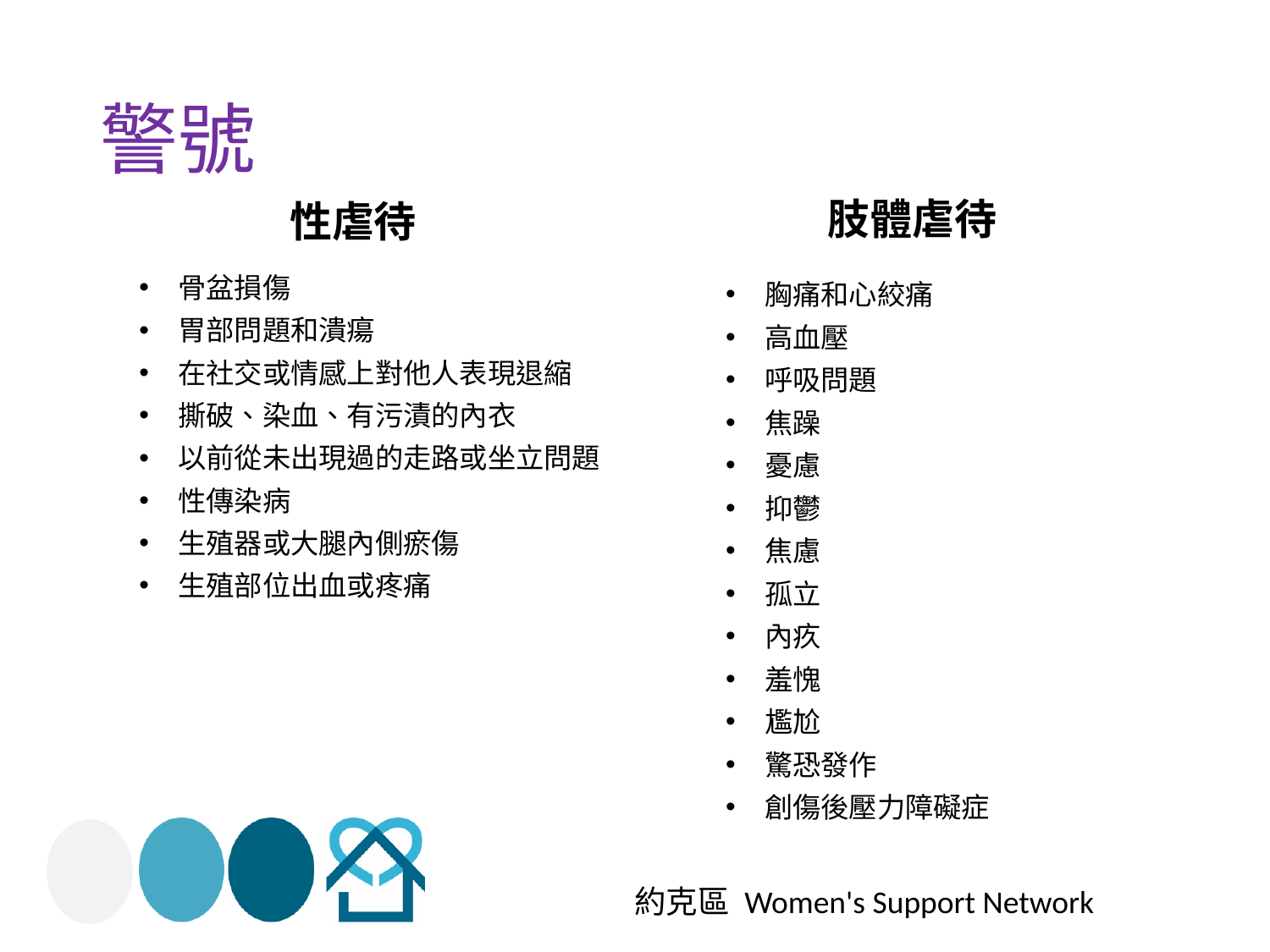

# 警號
肢體虐待
性虐待
骨盆損傷
胃部問題和潰瘍
在社交或情感上對他人表現退縮
撕破、染血、有污漬的內衣
以前從未出現過的走路或坐立問題
性傳染病
生殖器或大腿內側瘀傷
生殖部位出血或疼痛
胸痛和心絞痛
高血壓
呼吸問題
焦躁
憂慮
抑鬱
焦慮
孤立
內疚
羞愧
尷尬
驚恐發作
創傷後壓力障礙症

約克區 Women's Support Network